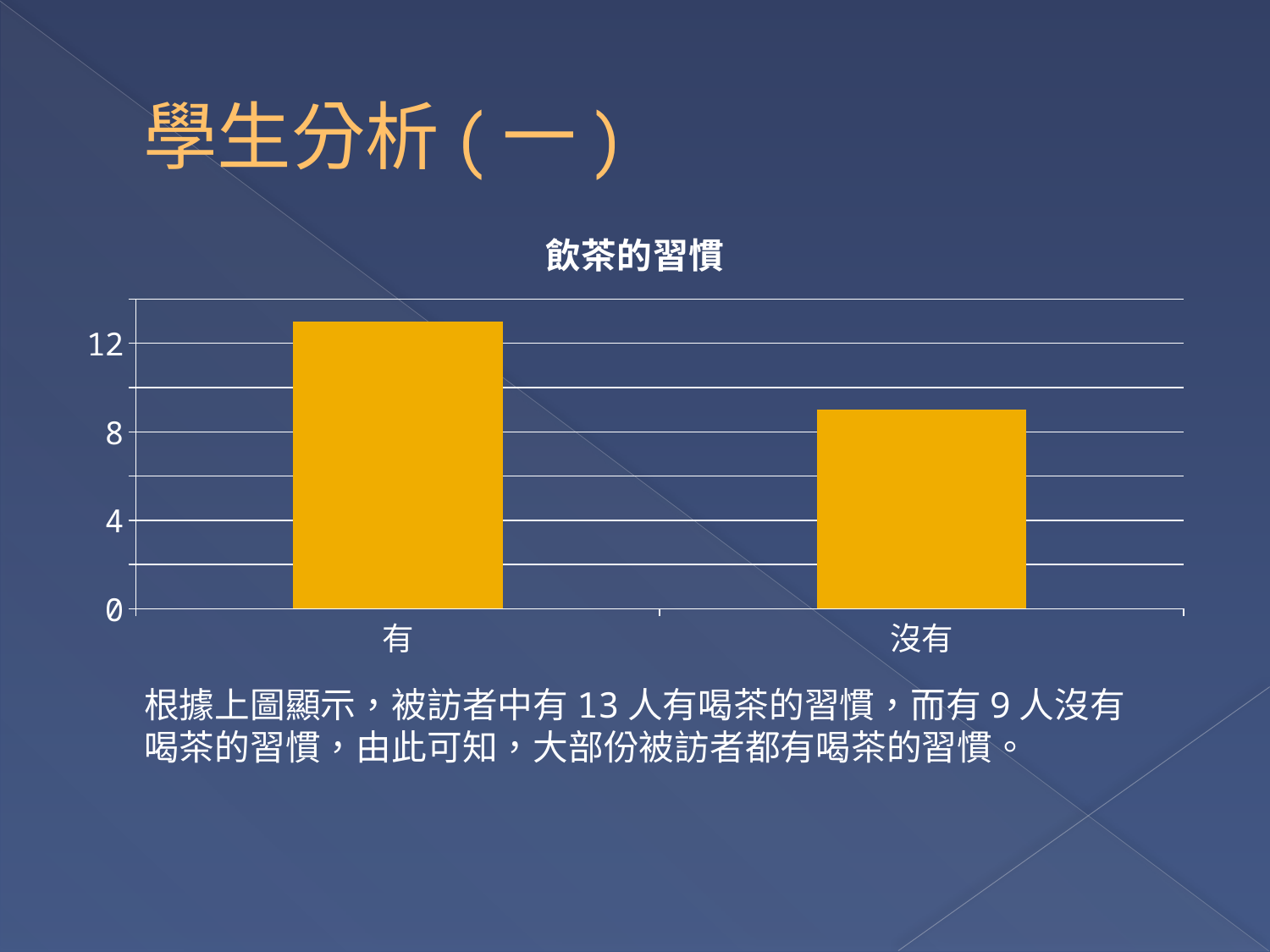

# 學生分析(一)

### Chart: 飲茶的習慣

| Category | 數列 1 |
|---|---|
| 有 | 13.0 |
| 沒有 | 9.0 |
根據上圖顯示，被訪者中有13人有喝茶的習慣，而有9人沒有喝茶的習慣，由此可知，大部份被訪者都有喝茶的習慣。